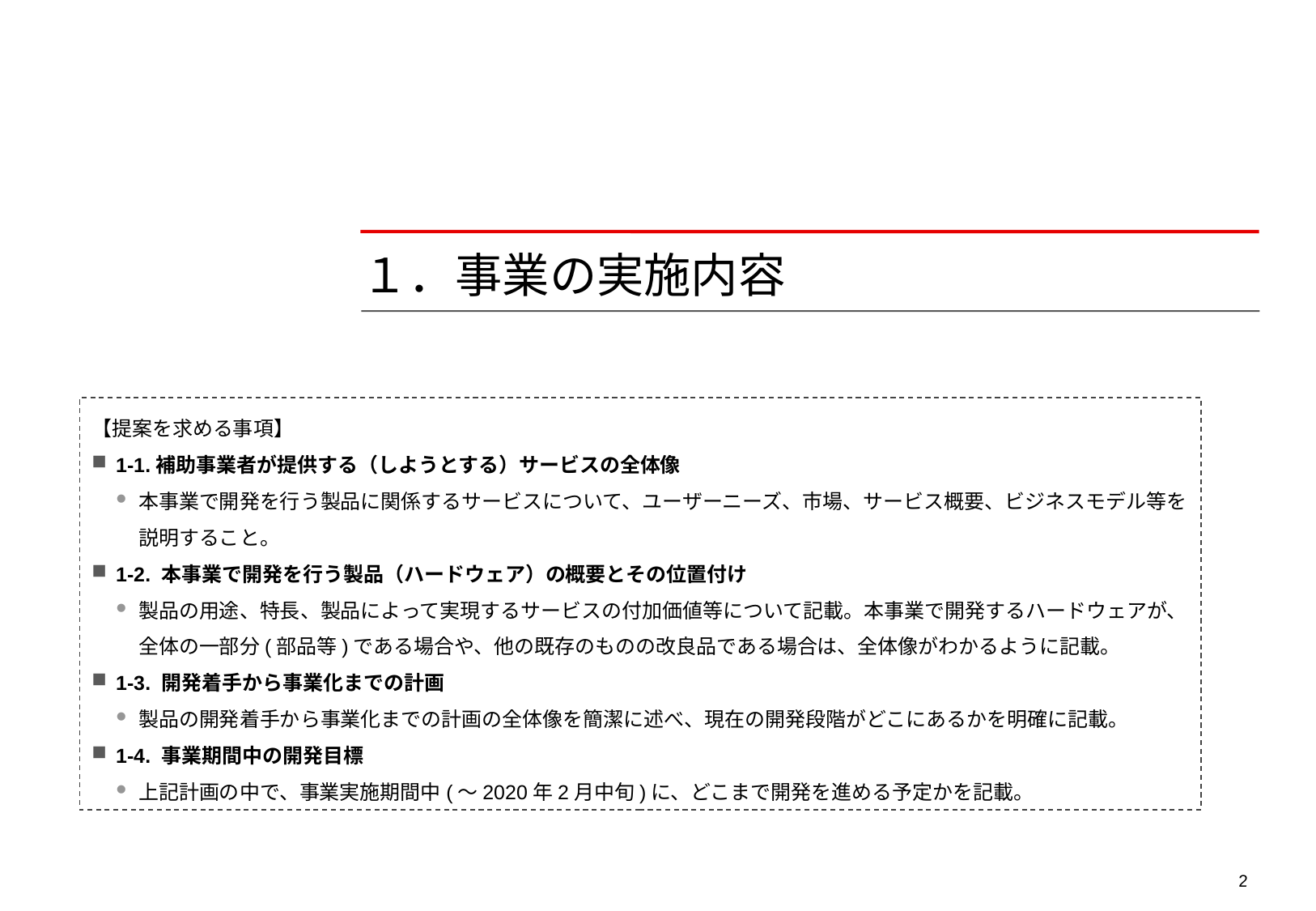

# １．事業の実施内容
【提案を求める事項】
1-1.補助事業者が提供する（しようとする）サービスの全体像
本事業で開発を行う製品に関係するサービスについて、ユーザーニーズ、市場、サービス概要、ビジネスモデル等を説明すること。
1-2. 本事業で開発を行う製品（ハードウェア）の概要とその位置付け
製品の用途、特長、製品によって実現するサービスの付加価値等について記載。本事業で開発するハードウェアが、全体の一部分(部品等)である場合や、他の既存のものの改良品である場合は、全体像がわかるように記載。
1-3. 開発着手から事業化までの計画
製品の開発着手から事業化までの計画の全体像を簡潔に述べ、現在の開発段階がどこにあるかを明確に記載。
1-4. 事業期間中の開発目標
上記計画の中で、事業実施期間中(～2020年2月中旬)に、どこまで開発を進める予定かを記載。